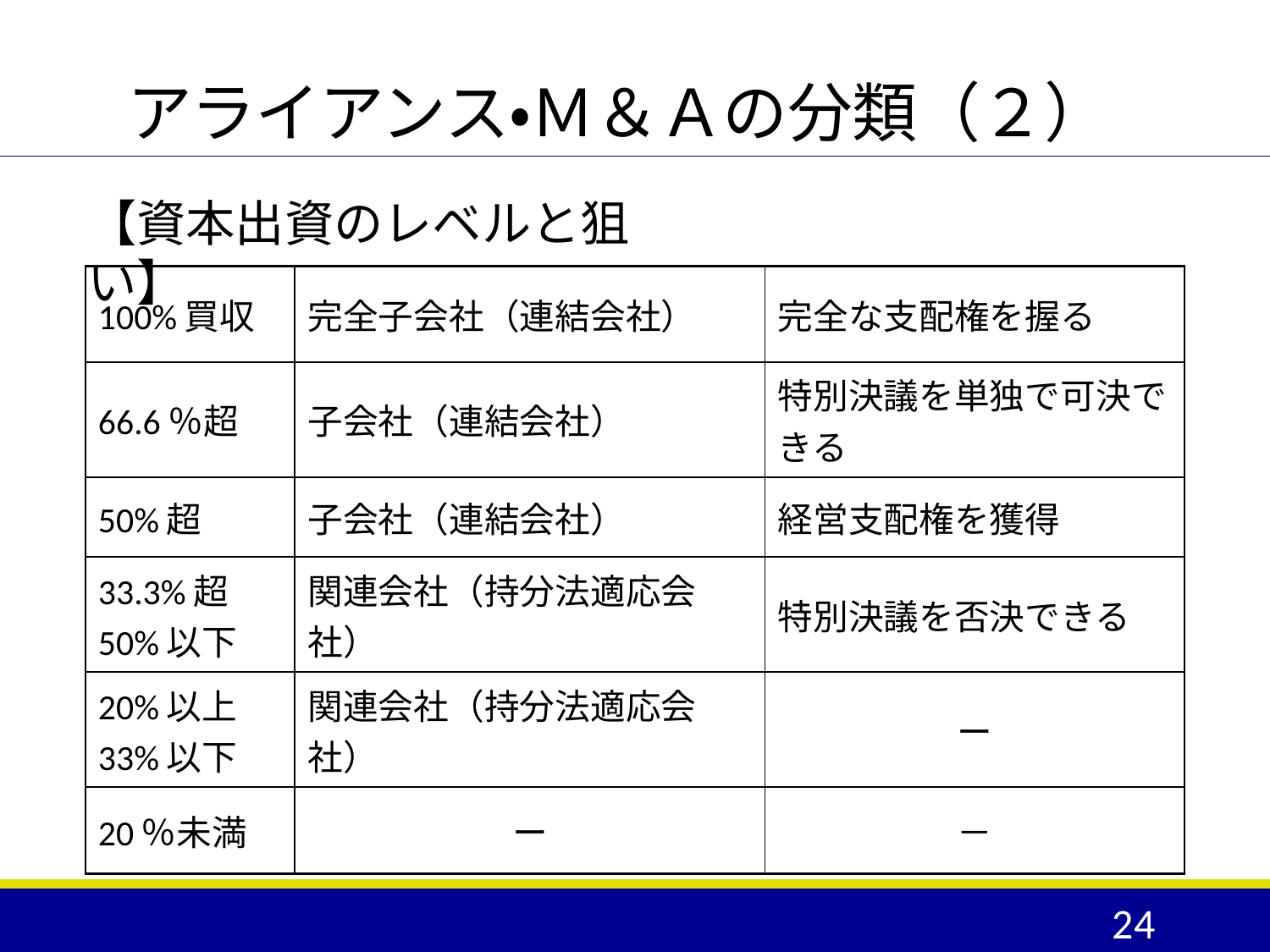

# アライアンス・Ｍ＆Ａの分類（２）
【資本出資のレベルと狙い】
| 100%買収 | 完全子会社（連結会社） | 完全な支配権を握る |
| --- | --- | --- |
| 66.6％超 | 子会社（連結会社） | 特別決議を単独で可決できる |
| 50%超 | 子会社（連結会社） | 経営支配権を獲得 |
| 33.3%超 50%以下 | 関連会社（持分法適応会社） | 特別決議を否決できる |
| 20%以上 33%以下 | 関連会社（持分法適応会社） | ー |
| 20％未満 | ー | － |
24